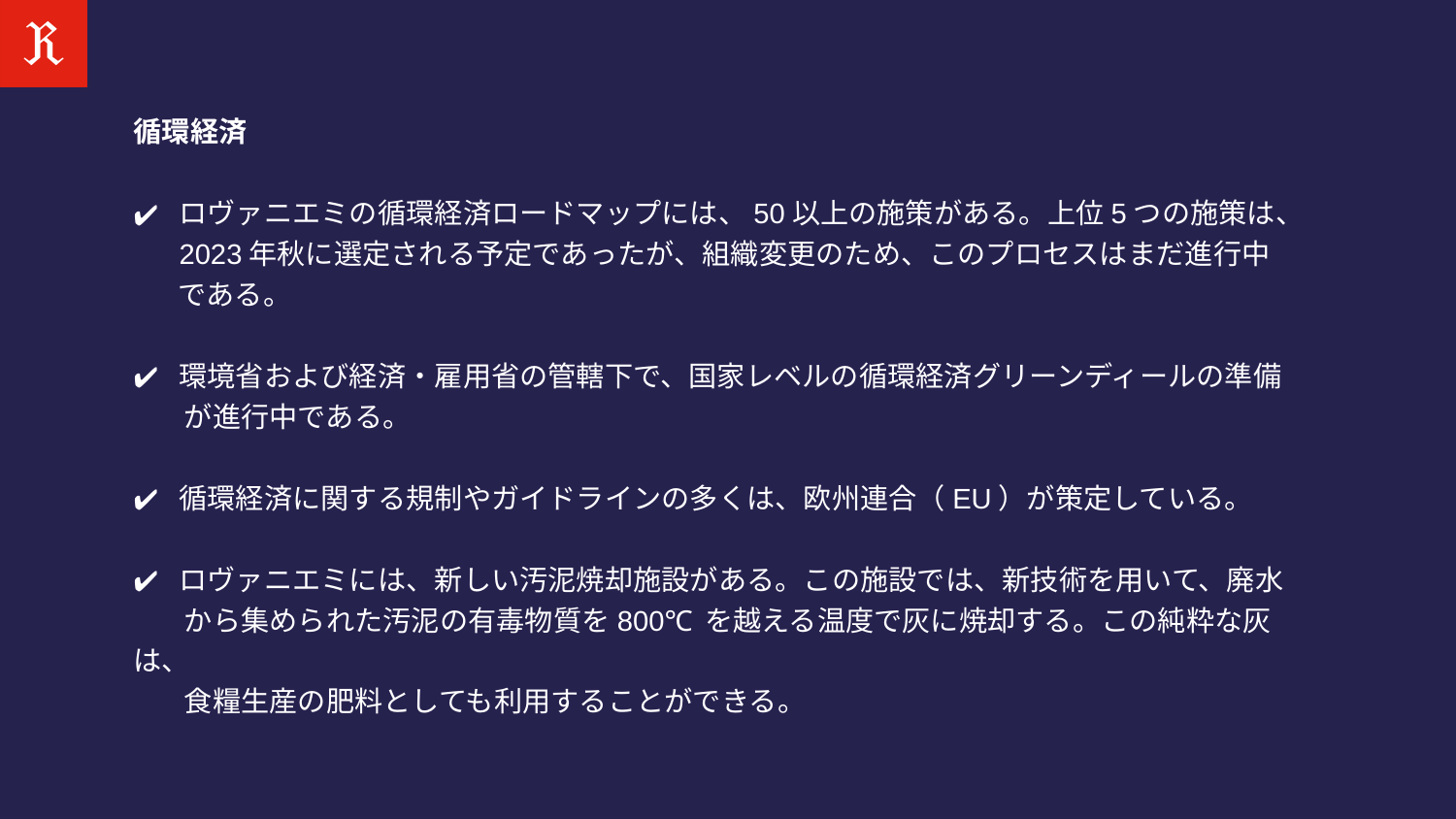

循環経済

ロヴァニエミの循環経済ロードマップには、50以上の施策がある。上位5つの施策は、  2023年秋に選定される予定であったが、組織変更のため、このプロセスはまだ進行中
      である。

環境省および経済・雇用省の管轄下で、国家レベルの循環経済グリーンディールの準備
       が進行中である。

循環経済に関する規制やガイドラインの多くは、欧州連合（EU）が策定している。

ロヴァニエミには、新しい汚泥焼却施設がある。この施設では、新技術を用いて、廃水
       から集められた汚泥の有毒物質を800℃を越える温度で灰に焼却する。この純粋な灰は、
       食糧生産の肥料としても利用することができる。